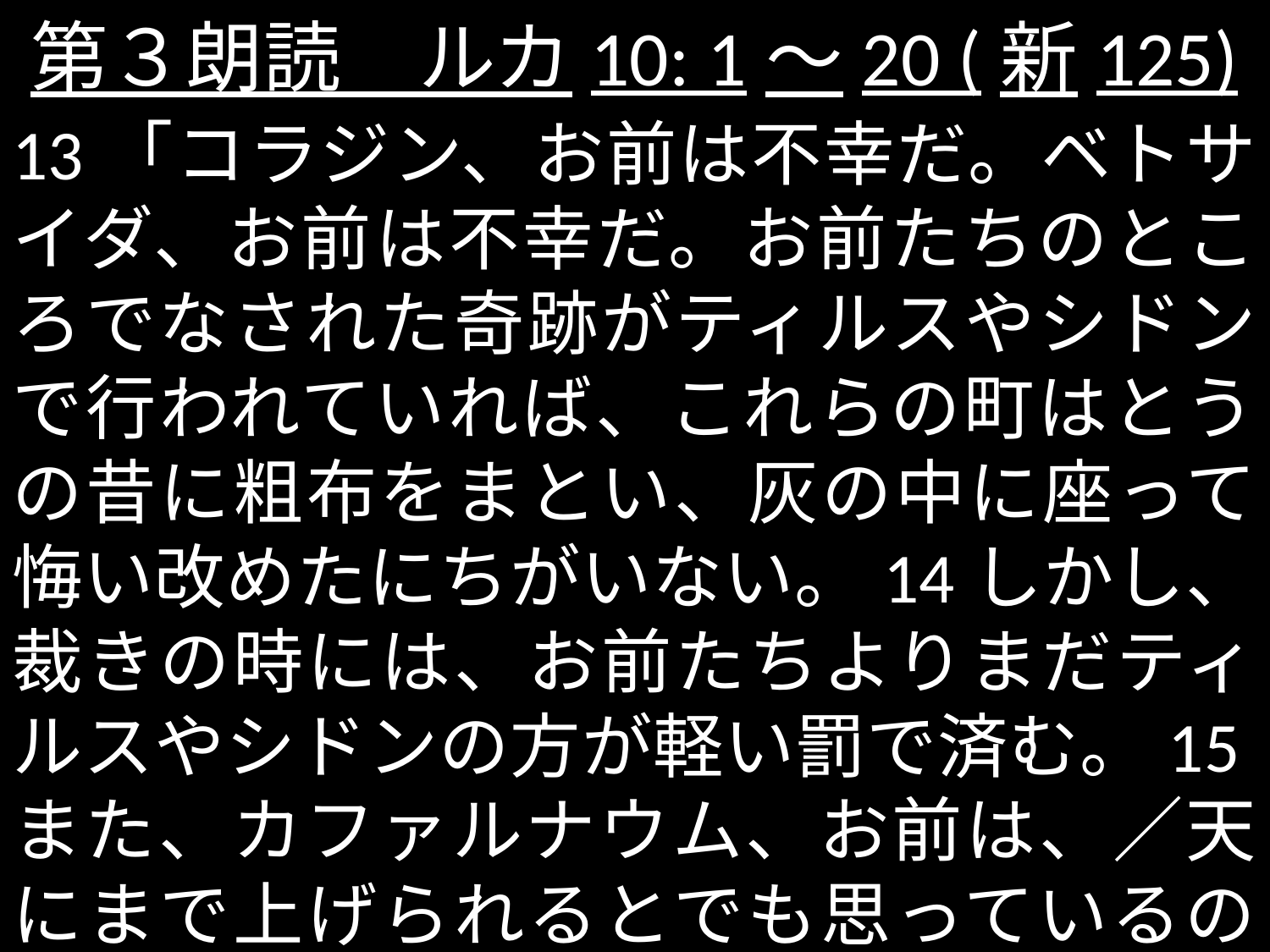

# 第３朗読　ルカ10: 1～20 (新125)
13「コラジン、お前は不幸だ。ベトサイダ、お前は不幸だ。お前たちのところでなされた奇跡がティルスやシドンで行われていれば、これらの町はとうの昔に粗布をまとい、灰の中に座って悔い改めたにちがいない。14しかし、裁きの時には、お前たちよりまだティルスやシドンの方が軽い罰で済む。15また、カファルナウム、お前は、／天にまで上げられるとでも思っているのか。陰府にまで落とされるのだ。